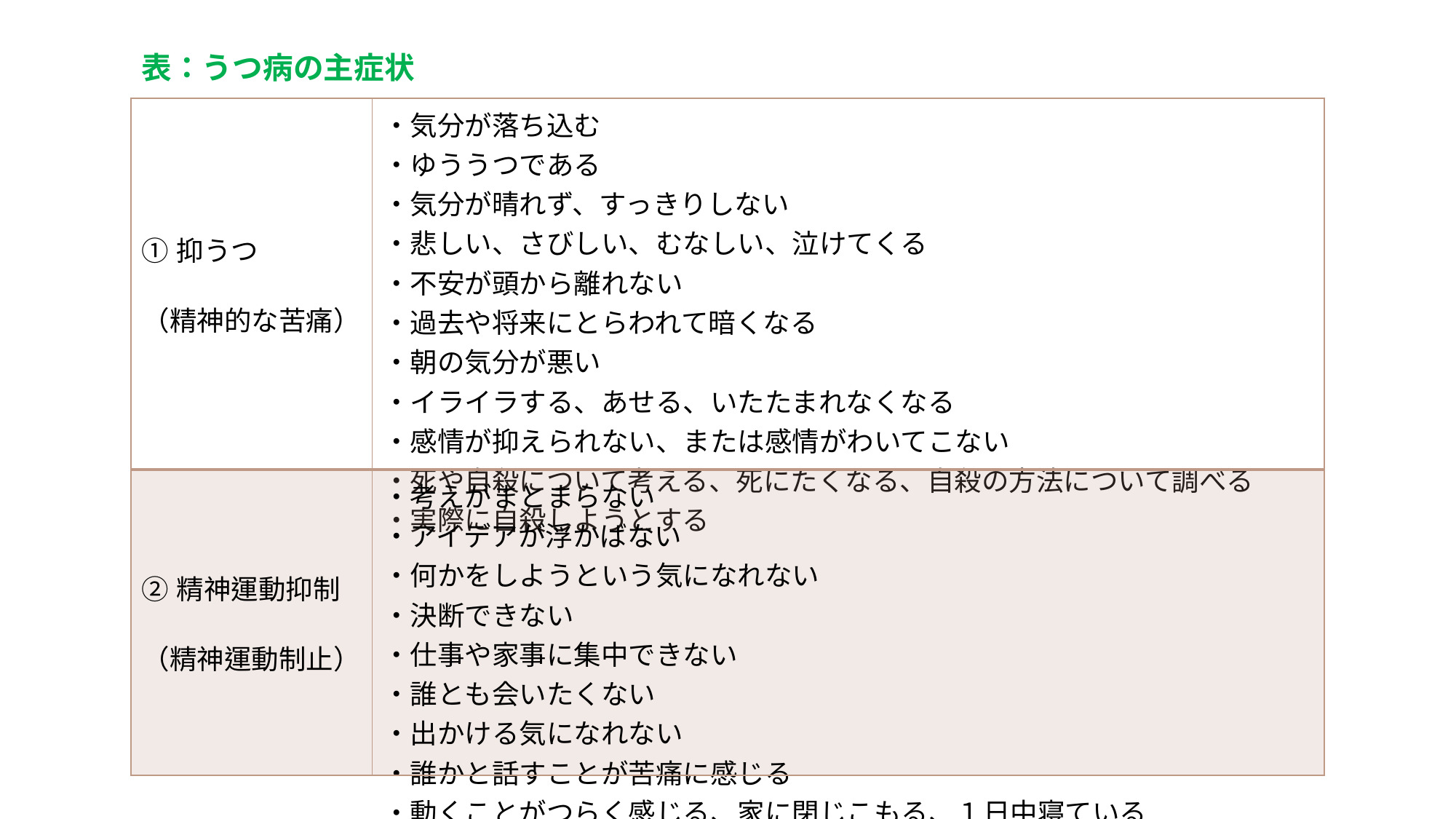

表：うつ病の主症状
| ①抑うつ （精神的な苦痛） | ・気分が落ち込む ・ゆううつである ・気分が晴れず、すっきりしない ・悲しい、さびしい、むなしい、泣けてくる ・不安が頭から離れない ・過去や将来にとらわれて暗くなる ・朝の気分が悪い ・イライラする、あせる、いたたまれなくなる ・感情が抑えられない、または感情がわいてこない ・死や自殺について考える、死にたくなる、自殺の方法について調べる ・実際に自殺しようとする |
| --- | --- |
| ②精神運動抑制 （精神運動制止） | ・考えがまとまらない ・アイデアが浮かばない ・何かをしようという気になれない ・決断できない ・仕事や家事に集中できない ・誰とも会いたくない ・出かける気になれない ・誰かと話すことが苦痛に感じる ・動くことがつらく感じる、家に閉じこもる、１日中寝ている |